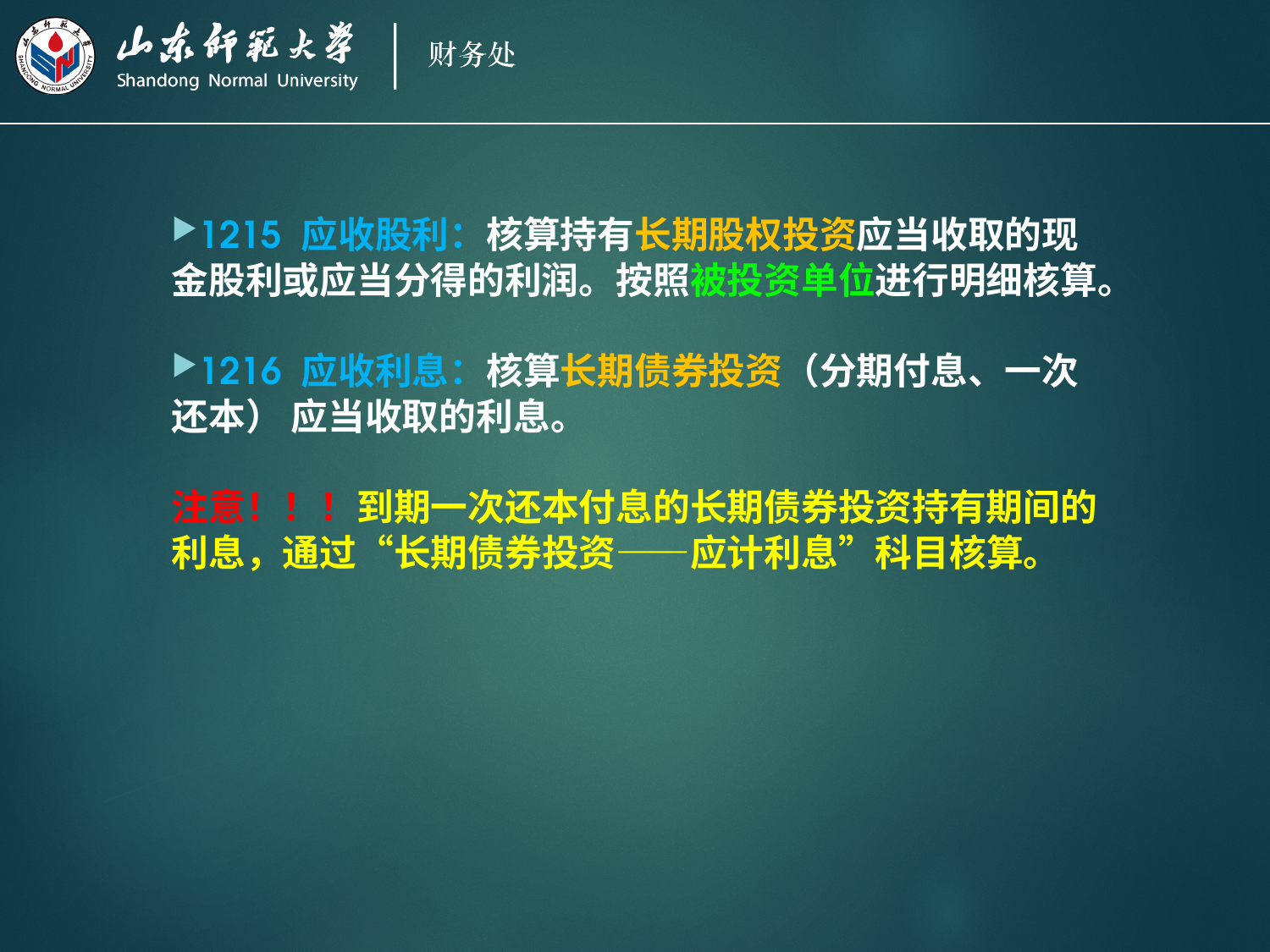

1215 应收股利：核算持有长期股权投资应当收取的现
金股利或应当分得的利润。按照被投资单位进行明细核算。

1216 应收利息：核算长期债券投资（分期付息、一次
还本） 应当收取的利息。

注意！！！到期一次还本付息的长期债券投资持有期间的
利息，通过“长期债券投资——应计利息”科目核算。